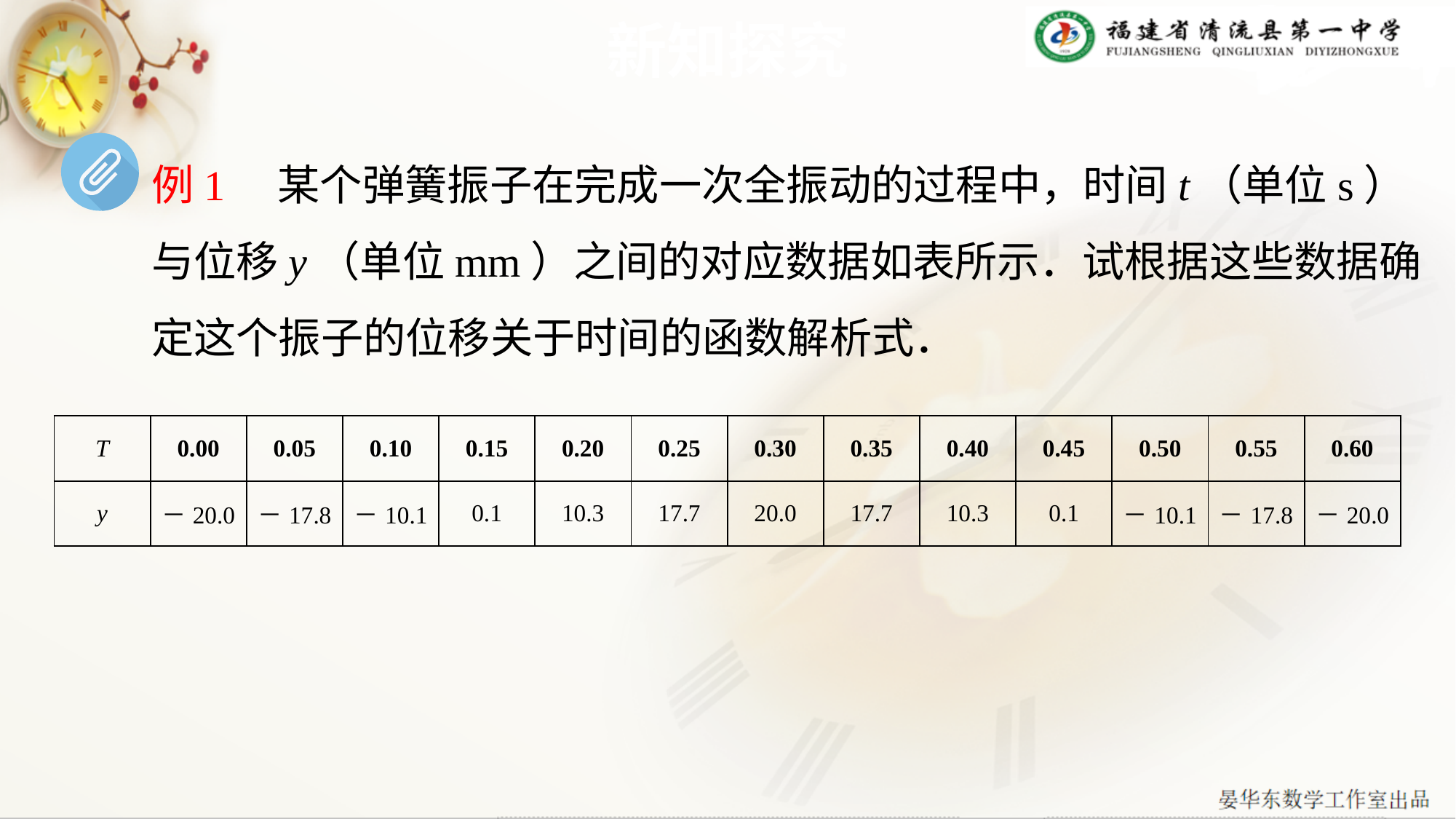

# 新知探究

例1　某个弹簧振子在完成一次全振动的过程中，时间t（单位s）与位移y（单位mm）之间的对应数据如表所示．试根据这些数据确定这个振子的位移关于时间的函数解析式．

| T | 0.00 | 0.05 | 0.10 | 0.15 | 0.20 | 0.25 | 0.30 | 0.35 | 0.40 | 0.45 | 0.50 | 0.55 | 0.60 |
| --- | --- | --- | --- | --- | --- | --- | --- | --- | --- | --- | --- | --- | --- |
| y | －20.0 | －17.8 | －10.1 | 0.1 | 10.3 | 17.7 | 20.0 | 17.7 | 10.3 | 0.1 | －10.1 | －17.8 | －20.0 |